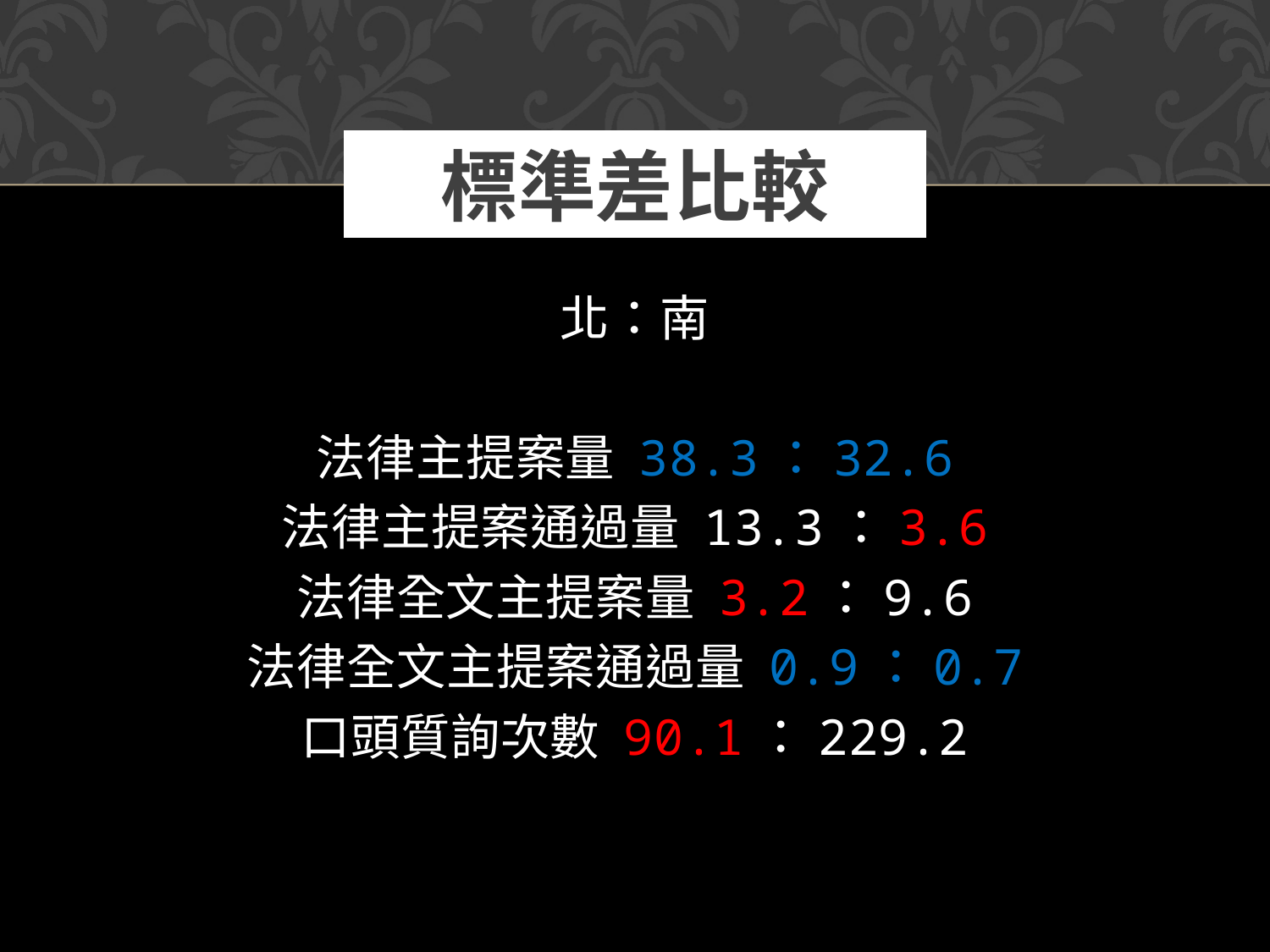

# 標準差比較
北：南

法律主提案量 38.3：32.6
法律主提案通過量 13.3：3.6
法律全文主提案量 3.2：9.6
法律全文主提案通過量 0.9：0.7
口頭質詢次數 90.1：229.2